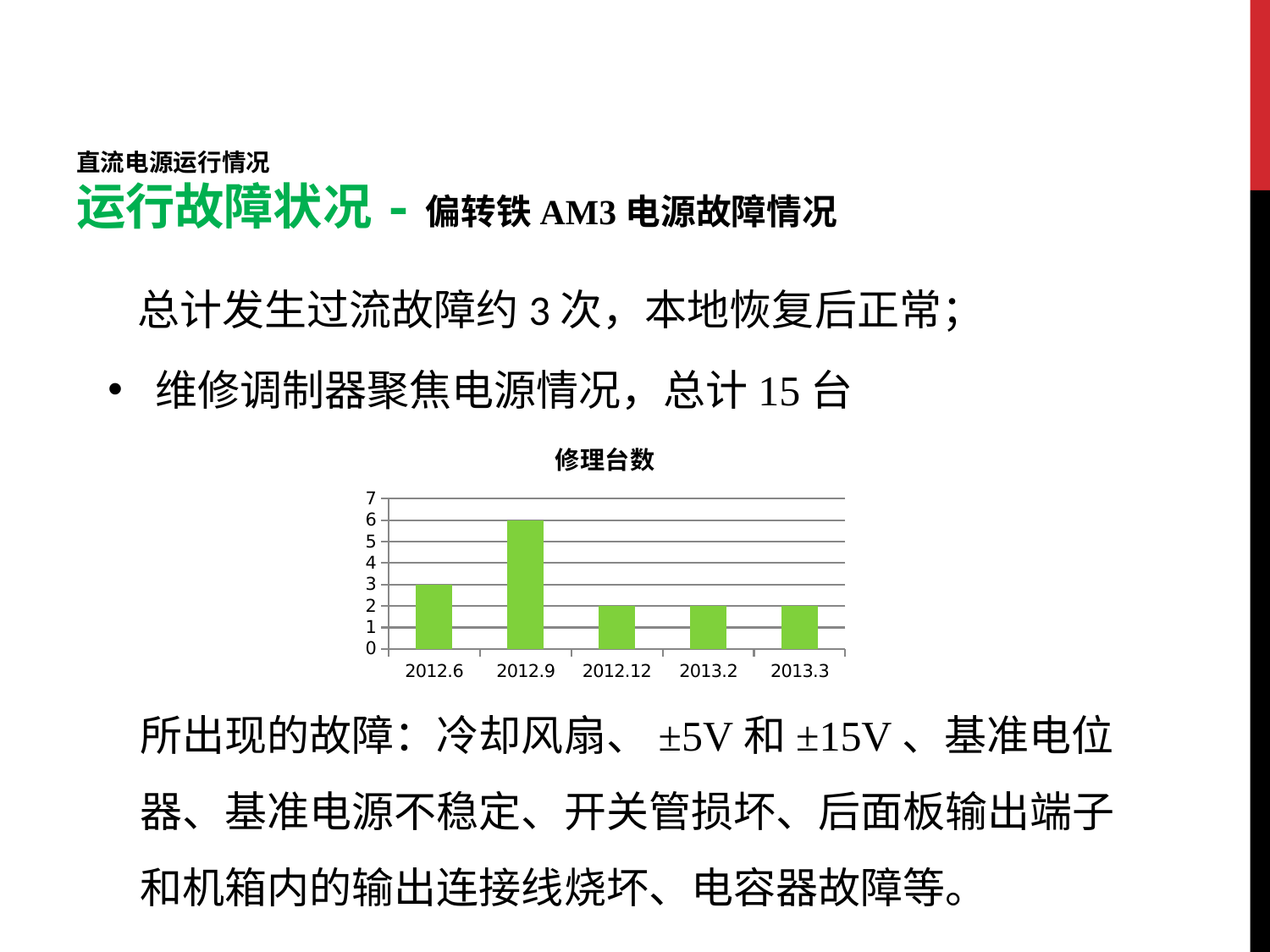

# 直流电源运行情况
运行故障状况-偏转铁AM3电源故障情况
总计发生过流故障约3次，本地恢复后正常；
维修调制器聚焦电源情况，总计15台

### Chart: 修理台数

| Category | 台数 |
|---|---|
| 2012.6 | 3.0 |
| 2012.9 | 6.0 |
| 2012.12 | 2.0 |
| 2013.2 | 2.0 |
| 2013.3 | 2.0 |
所出现的故障：冷却风扇、±5V和±15V、基准电位器、基准电源不稳定、开关管损坏、后面板输出端子和机箱内的输出连接线烧坏、电容器故障等。